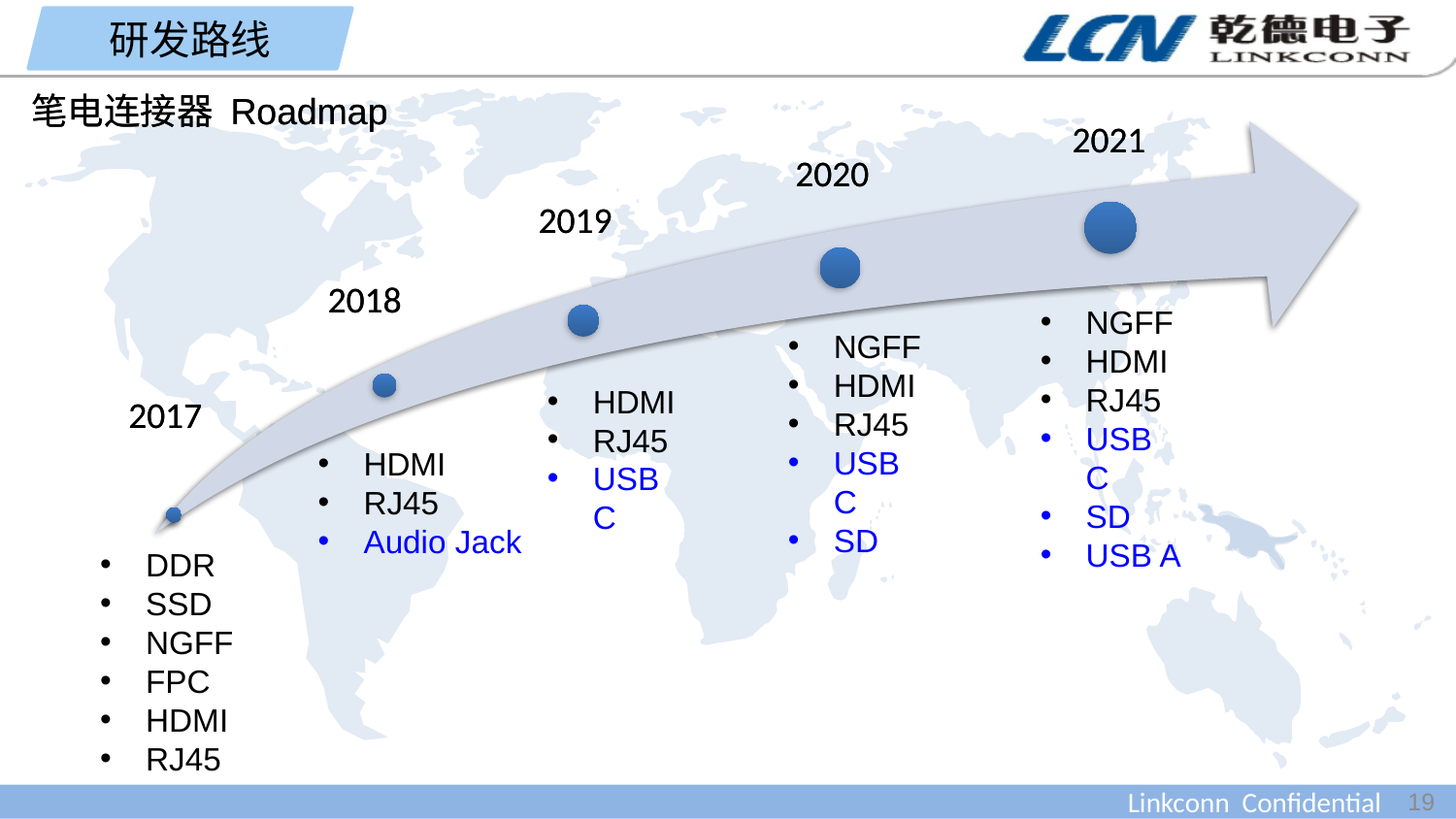

研发路线
笔电连接器 Roadmap
笔电连接器 Roadmap
2017
2018
2019
2020
2021
2017
2018
2019
2020
2021
NGFF
HDMI
RJ45
USB C
SD
USB A
NGFF
HDMI
RJ45
USB C
SD
HDMI
RJ45
USB C
HDMI
RJ45
Audio Jack
DDR
SSD
NGFF
FPC
HDMI
RJ45
19